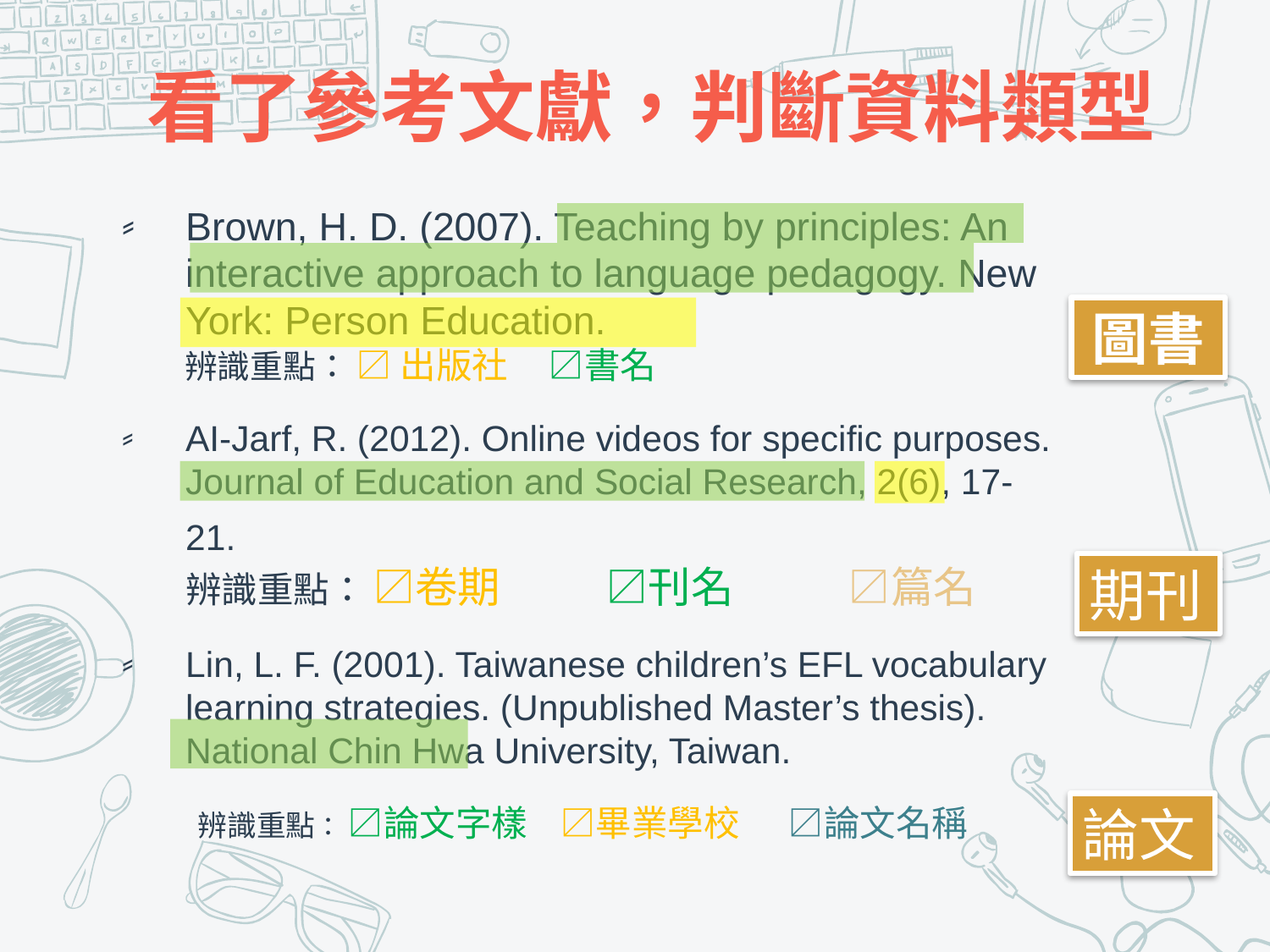

# 看了參考文獻，判斷資料類型
Brown, H. D. (2007). Teaching by principles: An interactive approach to language pedagogy. New York: Person Education.
辨識重點： 〼 出版社     〼書名
AI-Jarf, R. (2012). Online videos for specific purposes. Journal of Education and Social Research, 2(6), 17-21.   
辨識重點： 〼卷期           〼刊名            〼篇名
Lin, L. F. (2001). Taiwanese children’s EFL vocabulary learning strategies. (Unpublished Master’s thesis). National Chin Hwa University, Taiwan.
辨識重點： 〼論文字樣    〼畢業學校      〼論文名稱

圖書

期刊

論文